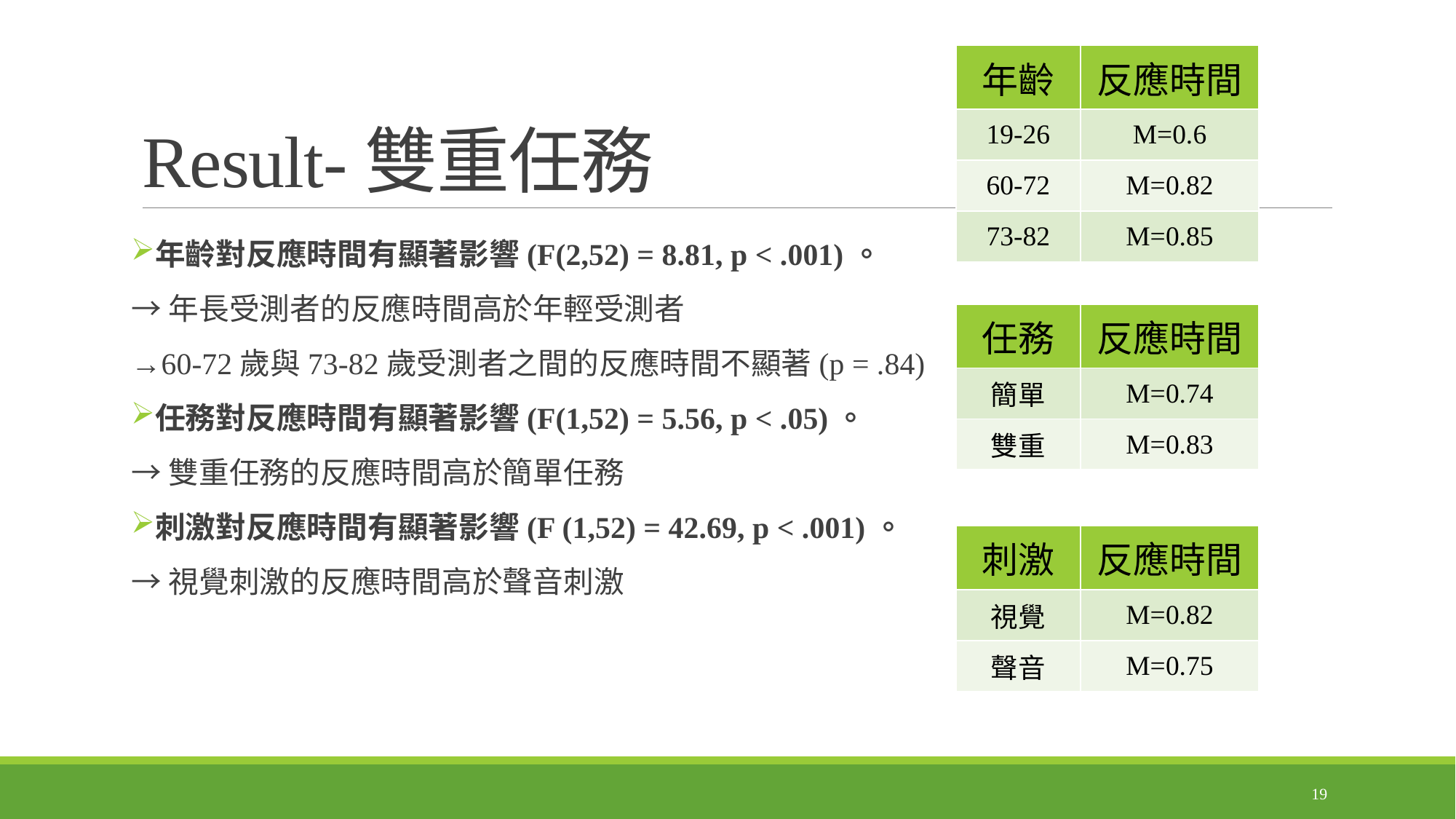

# Result-雙重任務
| 年齡 | 反應時間 |
| --- | --- |
| 19-26 | M=0.6 |
| 60-72 | M=0.82 |
| 73-82 | M=0.85 |
年齡對反應時間有顯著影響(F(2,52) = 8.81, p < .001)。
→年長受測者的反應時間高於年輕受測者
→60-72歲與73-82歲受測者之間的反應時間不顯著(p = .84)
任務對反應時間有顯著影響(F(1,52) = 5.56, p < .05)。
→雙重任務的反應時間高於簡單任務
刺激對反應時間有顯著影響(F (1,52) = 42.69, p < .001)。
→視覺刺激的反應時間高於聲音刺激

| 任務 | 反應時間 |
| --- | --- |
| 簡單 | M=0.74 |
| 雙重 | M=0.83 |
| 刺激 | 反應時間 |
| --- | --- |
| 視覺 | M=0.82 |
| 聲音 | M=0.75 |
19